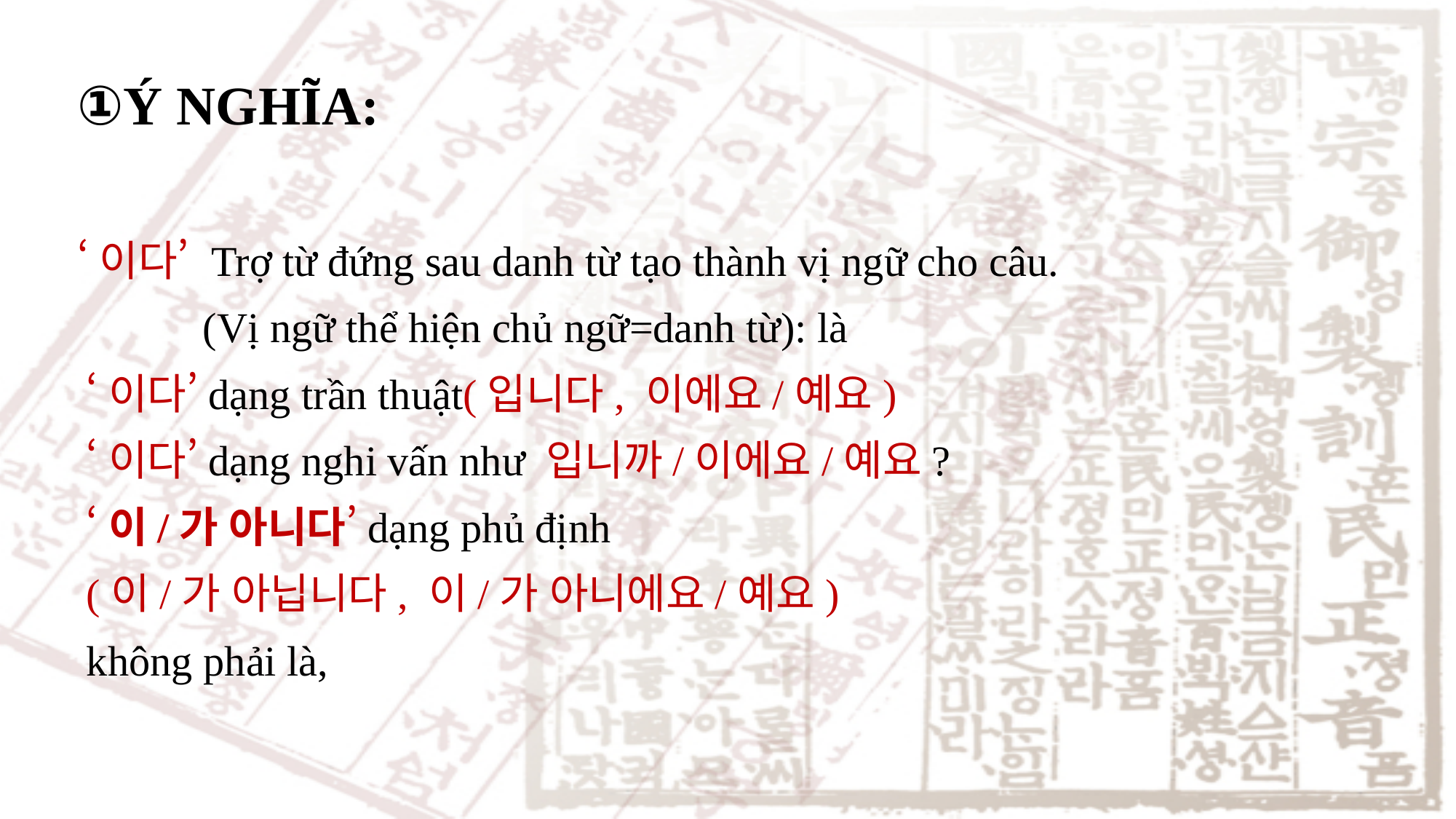

①Ý NGHĨA:

‘이다’ Trợ từ đứng sau danh từ tạo thành vị ngữ cho câu.
     (Vị ngữ thể hiện chủ ngữ=danh từ): là
‘이다’dạng trần thuật(입니다, 이에요/예요)
‘이다’dạng nghi vấn như 입니까/이에요/예요?
‘이/가 아니다’dạng phủ định
(이/가 아닙니다, 이/가 아니에요/예요)
không phải là,